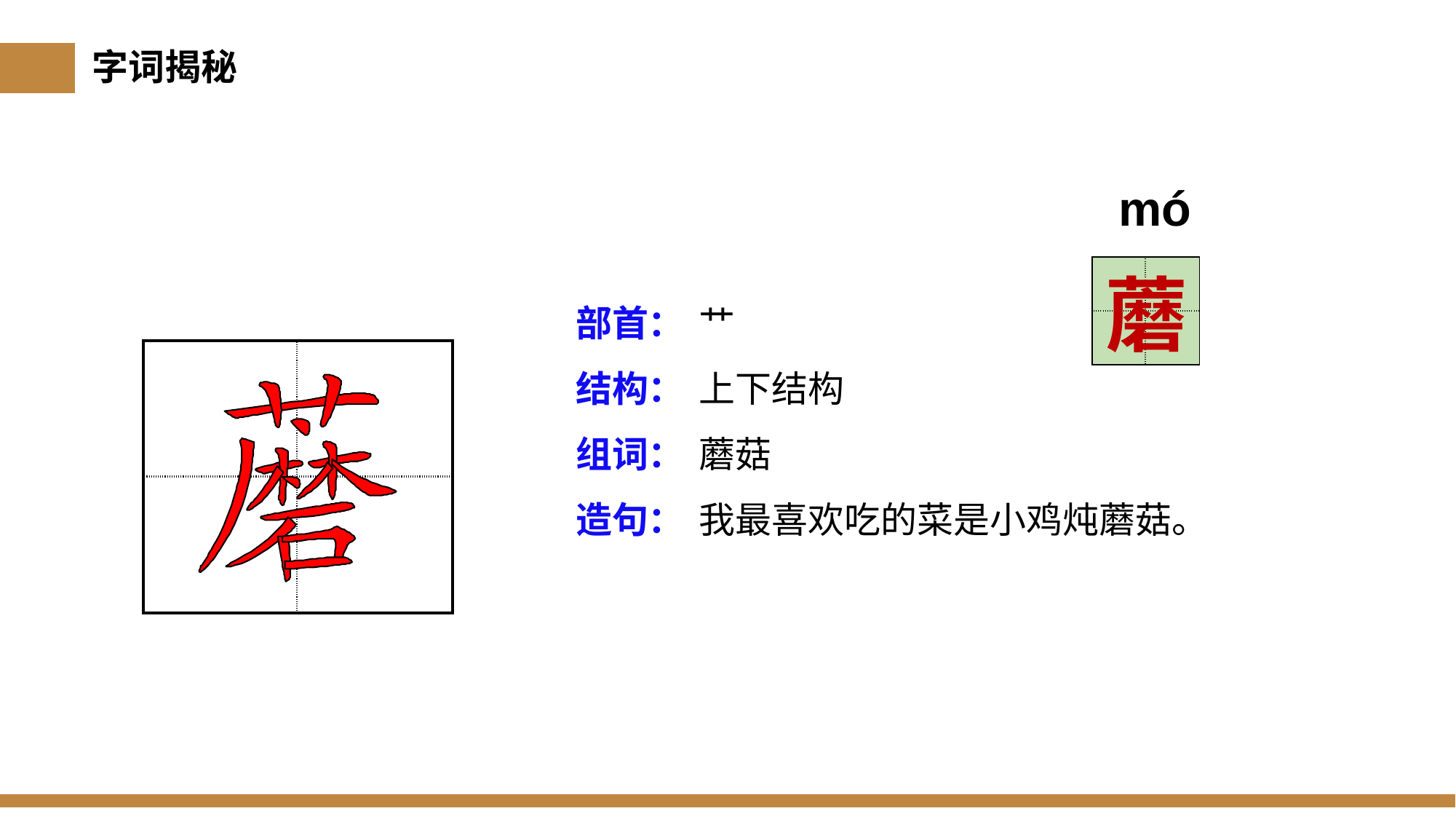

字词揭秘
mó
|  |  |
| --- | --- |
|  |  |
蘑
部首：
结构：
组词：
造句：
艹
上下结构
蘑菇
我最喜欢吃的菜是小鸡炖蘑菇。
|  |  |
| --- | --- |
|  |  |